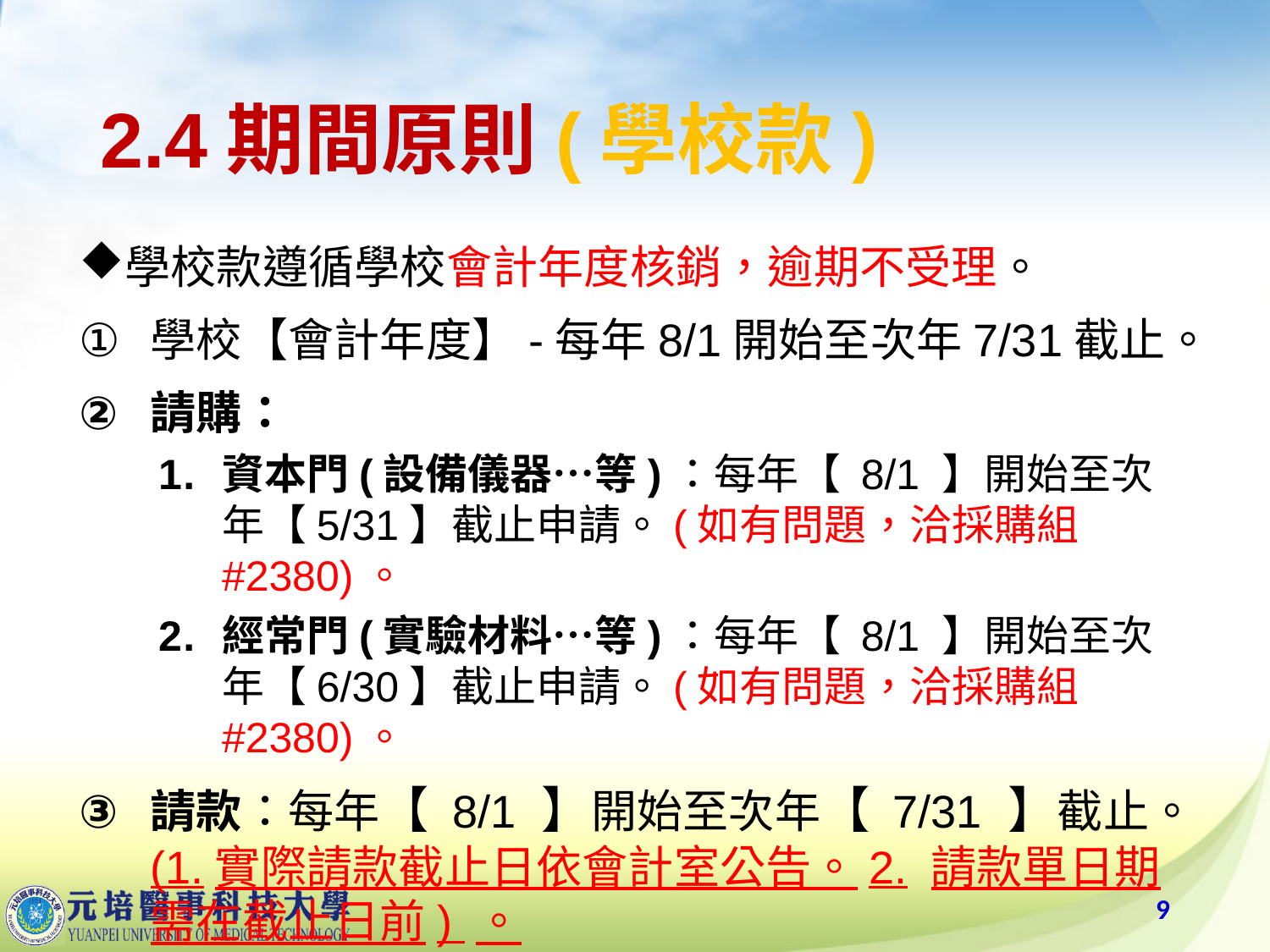

# 2.4期間原則(學校款)
學校款遵循學校會計年度核銷，逾期不受理。
學校【會計年度】-每年8/1開始至次年7/31截止。
請購：
資本門(設備儀器…等)：每年【 8/1 】開始至次年【5/31】截止申請。(如有問題，洽採購組#2380)。
經常門(實驗材料…等)：每年【 8/1 】開始至次年【6/30】截止申請。(如有問題，洽採購組#2380)。
請款：每年【 8/1 】開始至次年【 7/31 】截止。(1.實際請款截止日依會計室公告。2. 請款單日期需在截止日前) 。

9